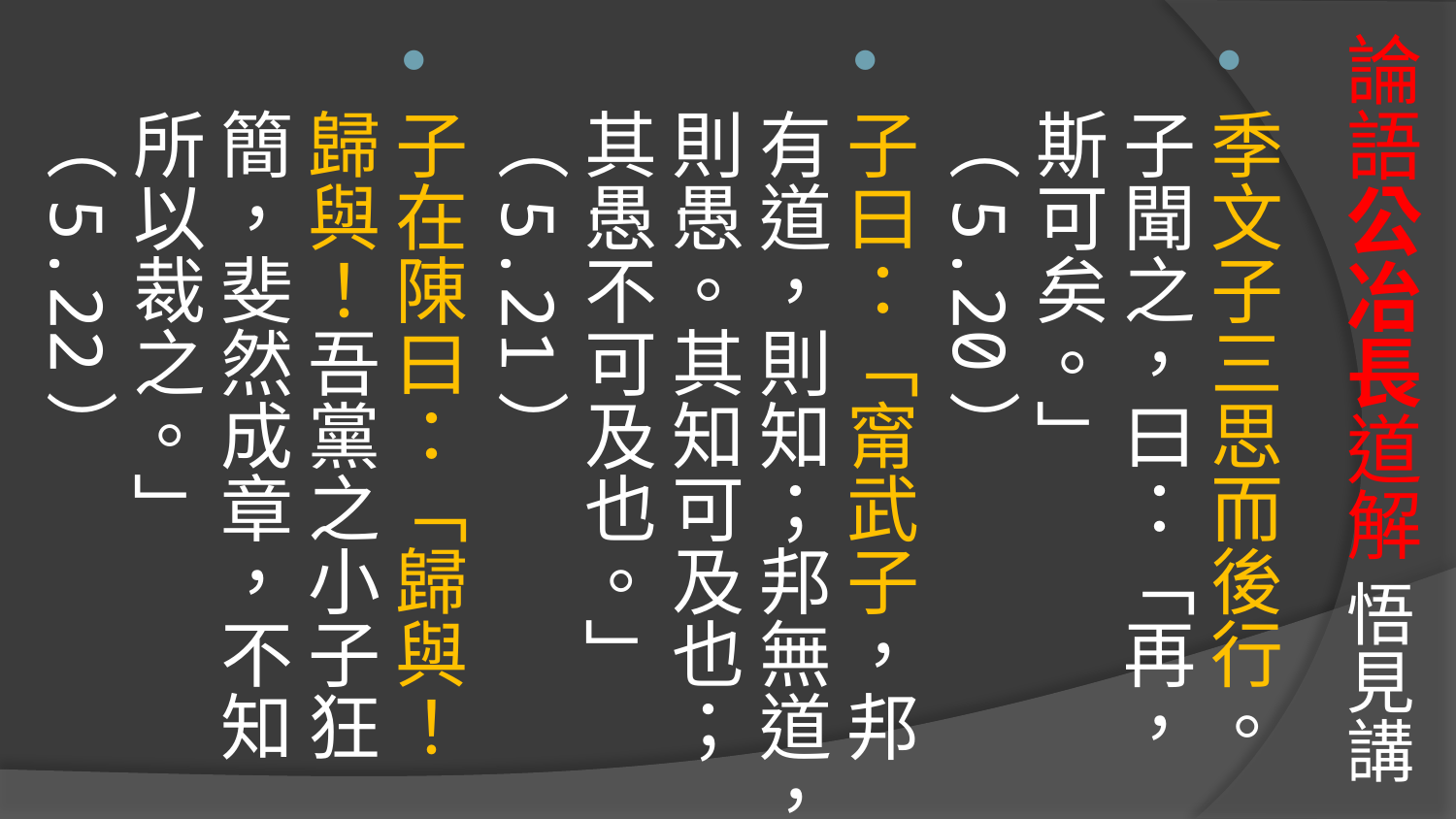

# 論語公冶長道解 悟見講
季文子三思而後行。子聞之，曰：「再，斯可矣。」（5.20）
子曰：「甯武子，邦有道，則知；邦無道，則愚。其知可及也；其愚不可及也。」（5.21）
子在陳曰：「歸與！歸與！吾黨之小子狂簡，斐然成章，不知所以裁之。」（5.22）